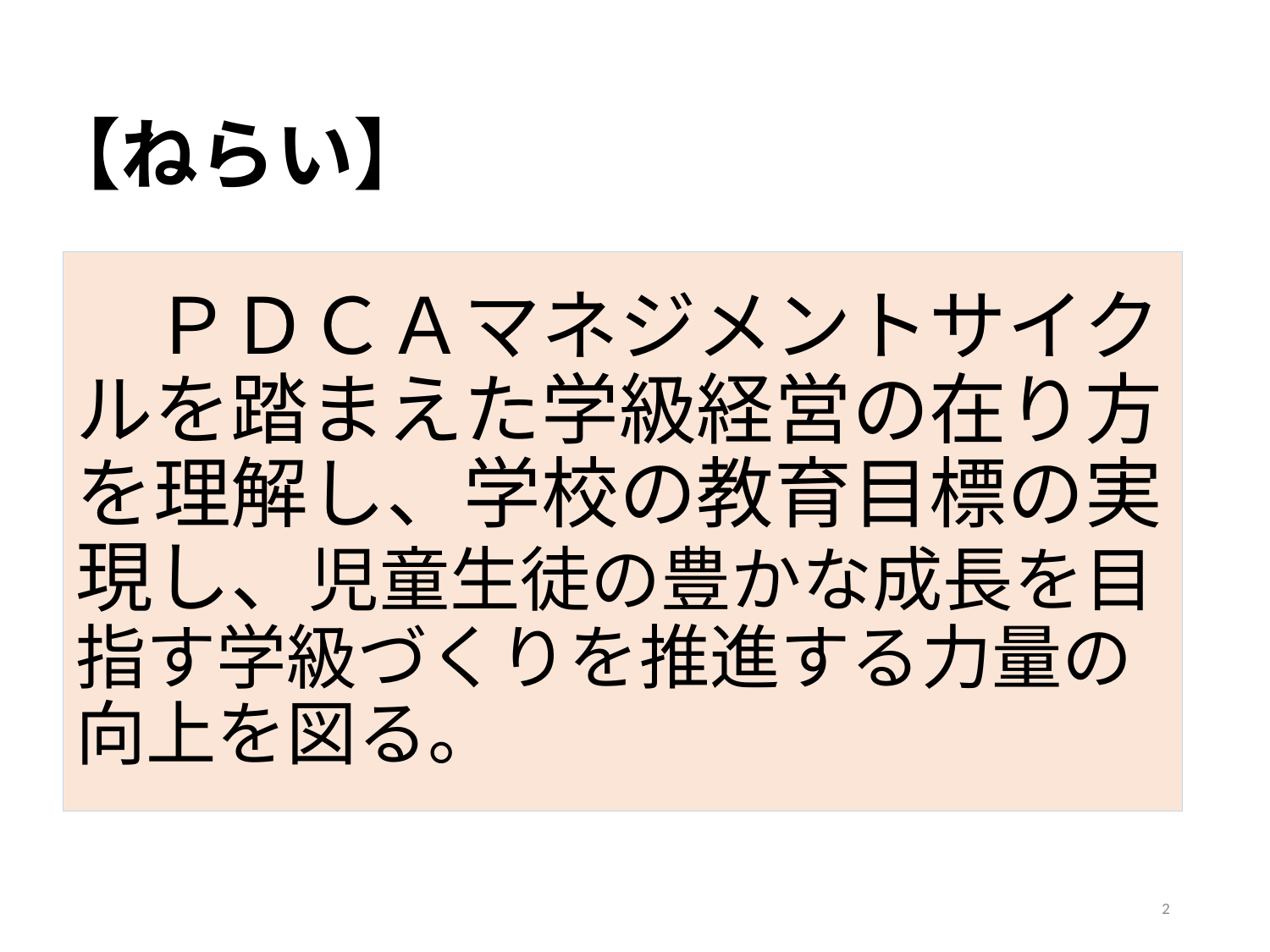

【ねらい】
　ＰＤＣＡマネジメントサイクルを踏まえた学級経営の在り方を理解し、学校の教育目標の実現し、児童生徒の豊かな成長を目指す学級づくりを推進する力量の向上を図る。
2